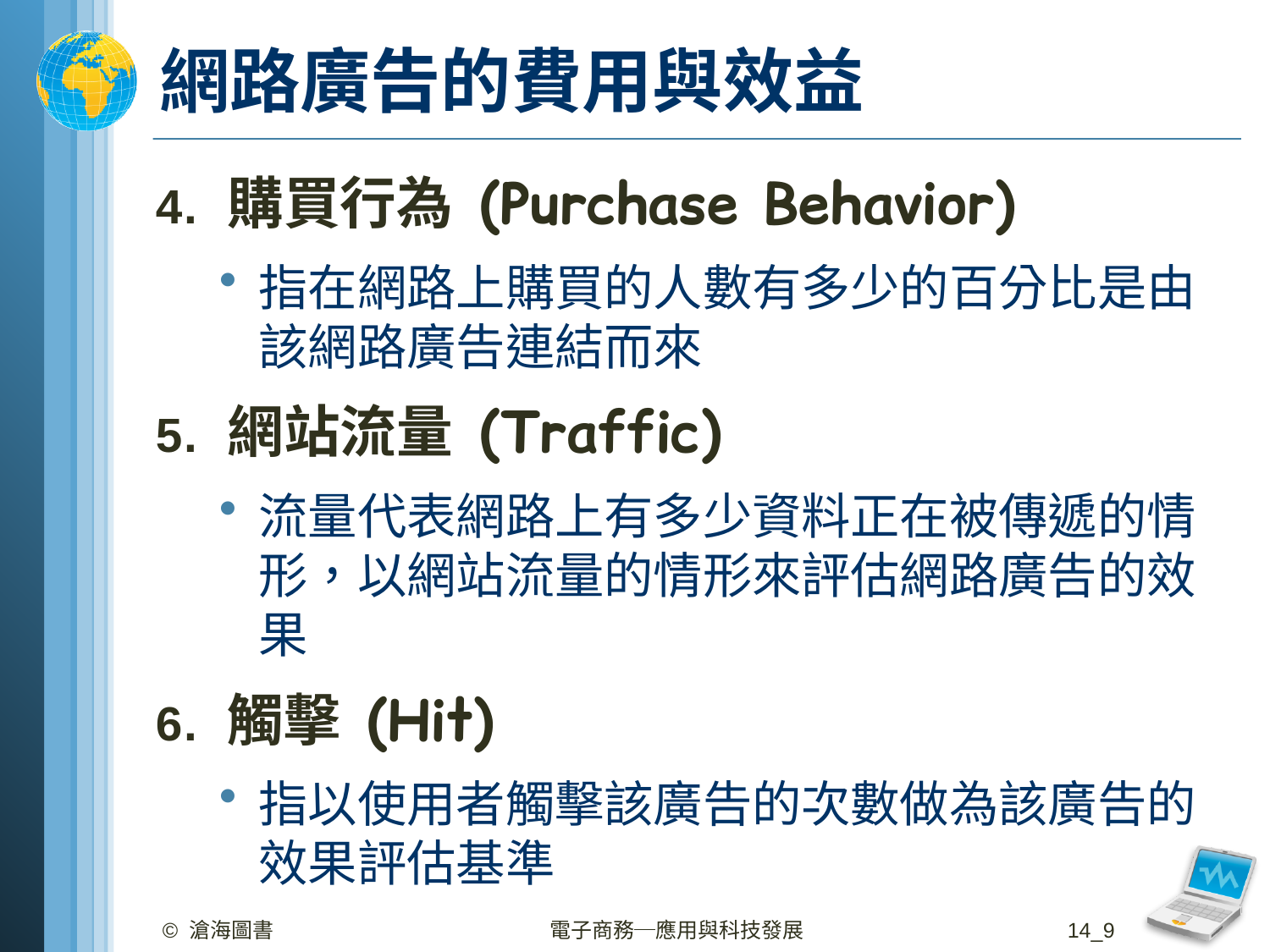

# 網路廣告的費用與效益
購買行為 (Purchase Behavior)
指在網路上購買的人數有多少的百分比是由該網路廣告連結而來
網站流量 (Traffic)
流量代表網路上有多少資料正在被傳遞的情形，以網站流量的情形來評估網路廣告的效果
觸擊 (Hit)
指以使用者觸擊該廣告的次數做為該廣告的效果評估基準
© 滄海圖書
電子商務─應用與科技發展
14_9